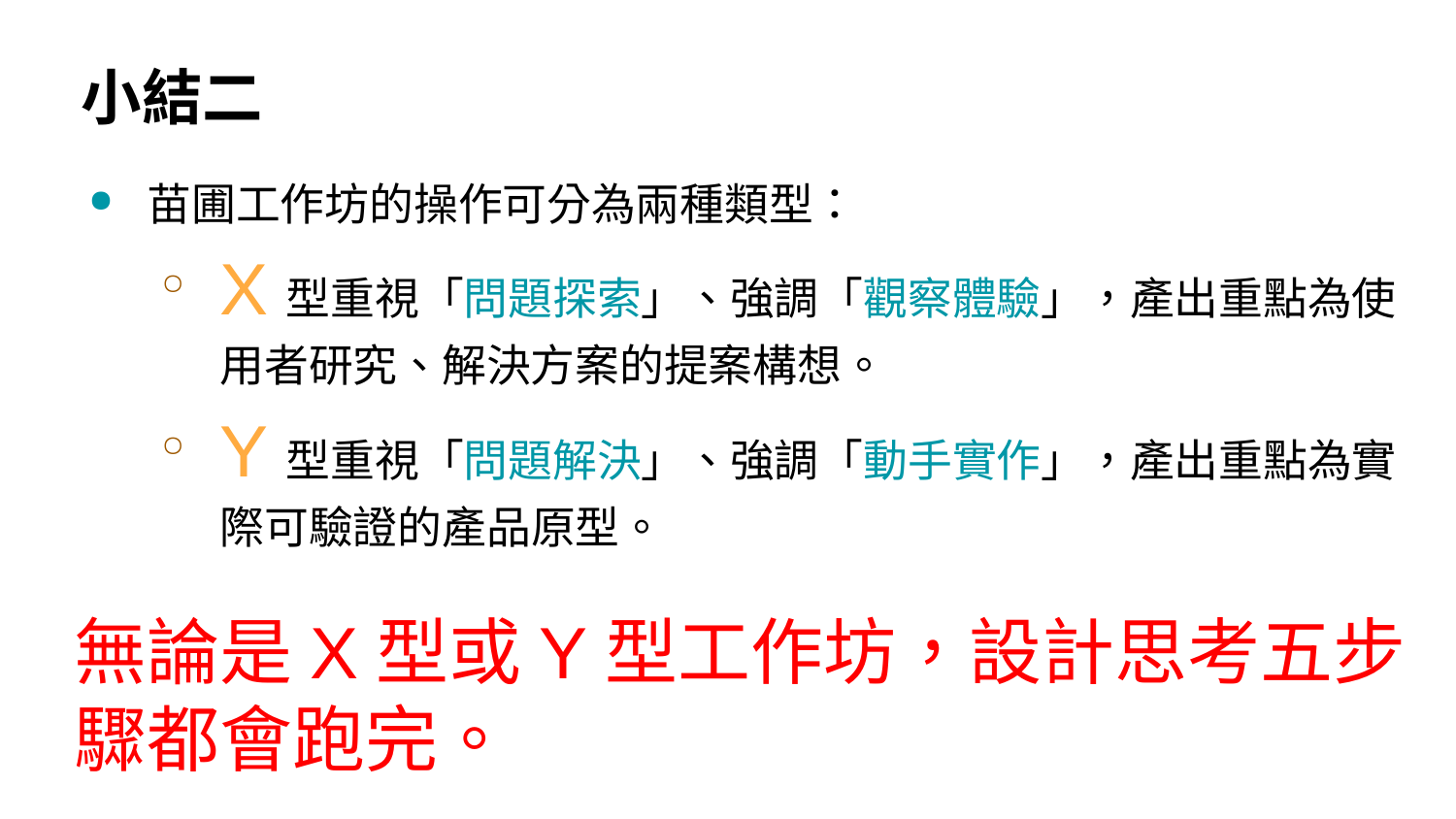

小結二
苗圃工作坊的操作可分為兩種類型：
X型重視「問題探索」、強調「觀察體驗」，產出重點為使用者研究、解決方案的提案構想。
Y型重視「問題解決」、強調「動手實作」，產出重點為實際可驗證的產品原型。

無論是X型或Y型工作坊，設計思考五步驟都會跑完。